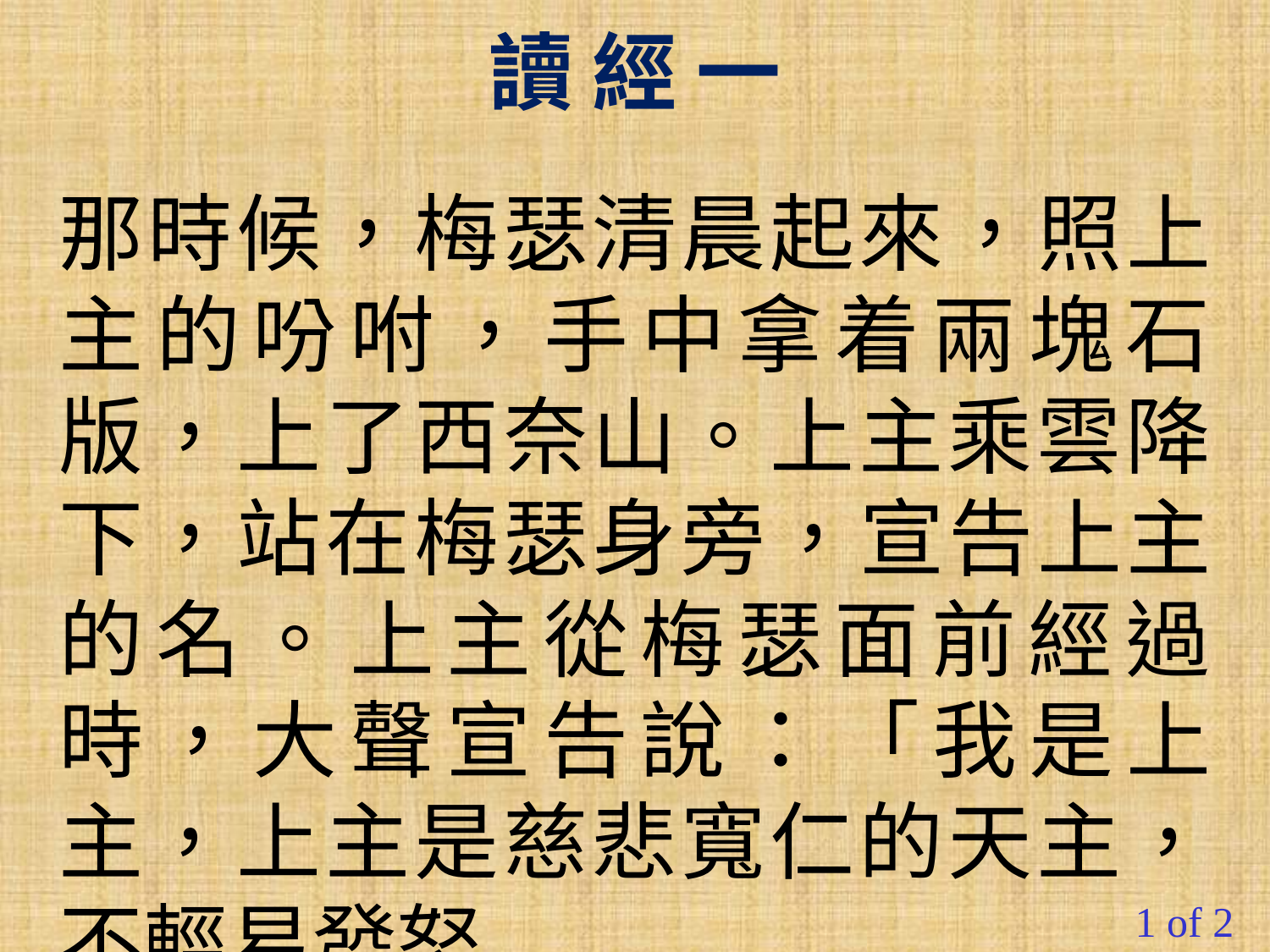

讀 經 一

那時候，梅瑟清晨起來，照上主的吩咐，手中拿着兩塊石版，上了西奈山。上主乘雲降下，站在梅瑟身旁，宣告上主的名。上主從梅瑟面前經過時，大聲宣告說：「我是上主，上主是慈悲寬仁的天主，不輕易發怒，
#
1 of 2